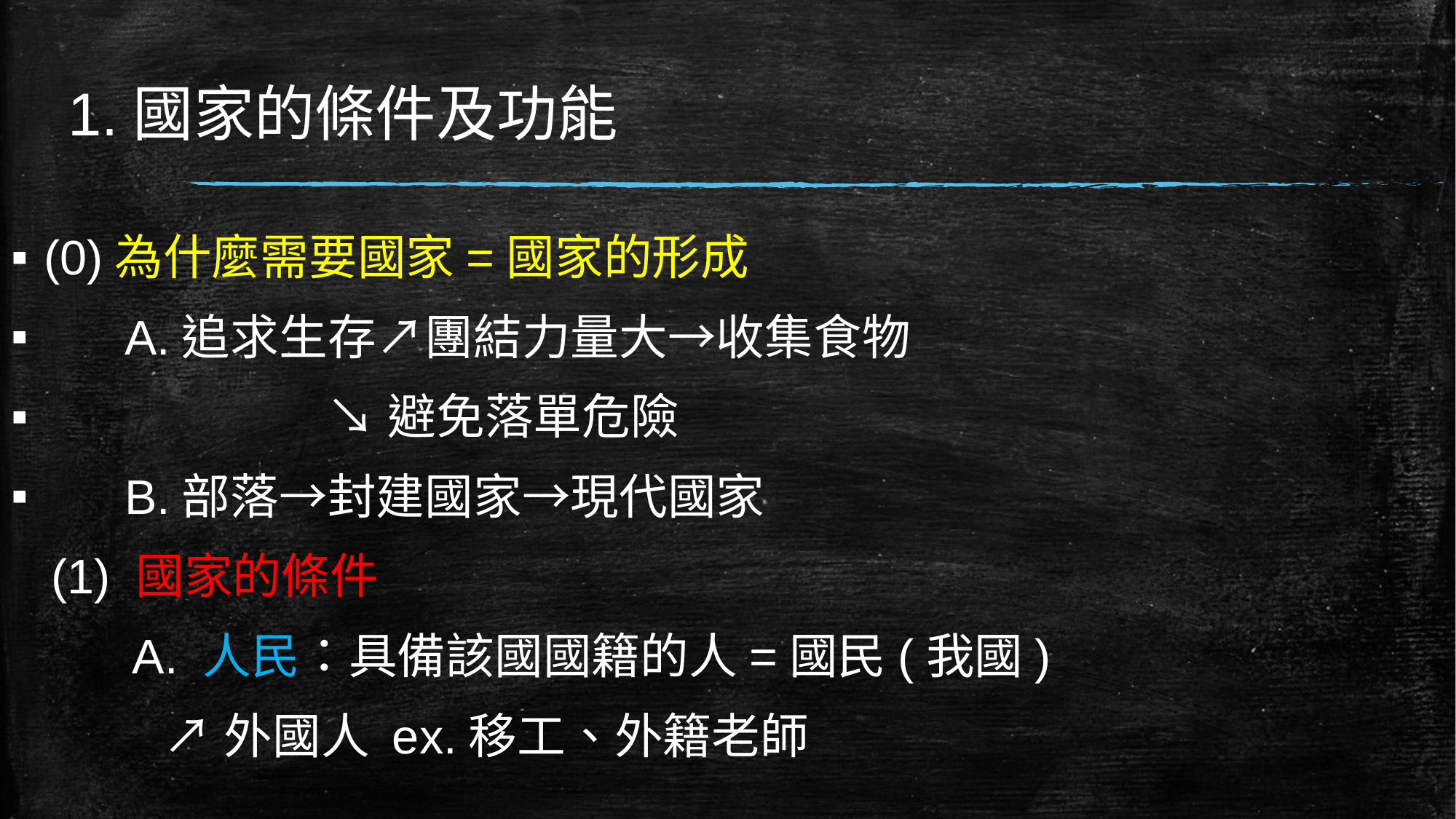

# 1.國家的條件及功能
(0)為什麼需要國家=國家的形成
      A.追求生存↗團結力量大→收集食物
                          ↘避免落單危險
      B.部落→封建國家→現代國家
   (1) 國家的條件
         A. 人民：具備該國國籍的人=國民(我國)
              ↗外國人 ex.移工、外籍老師